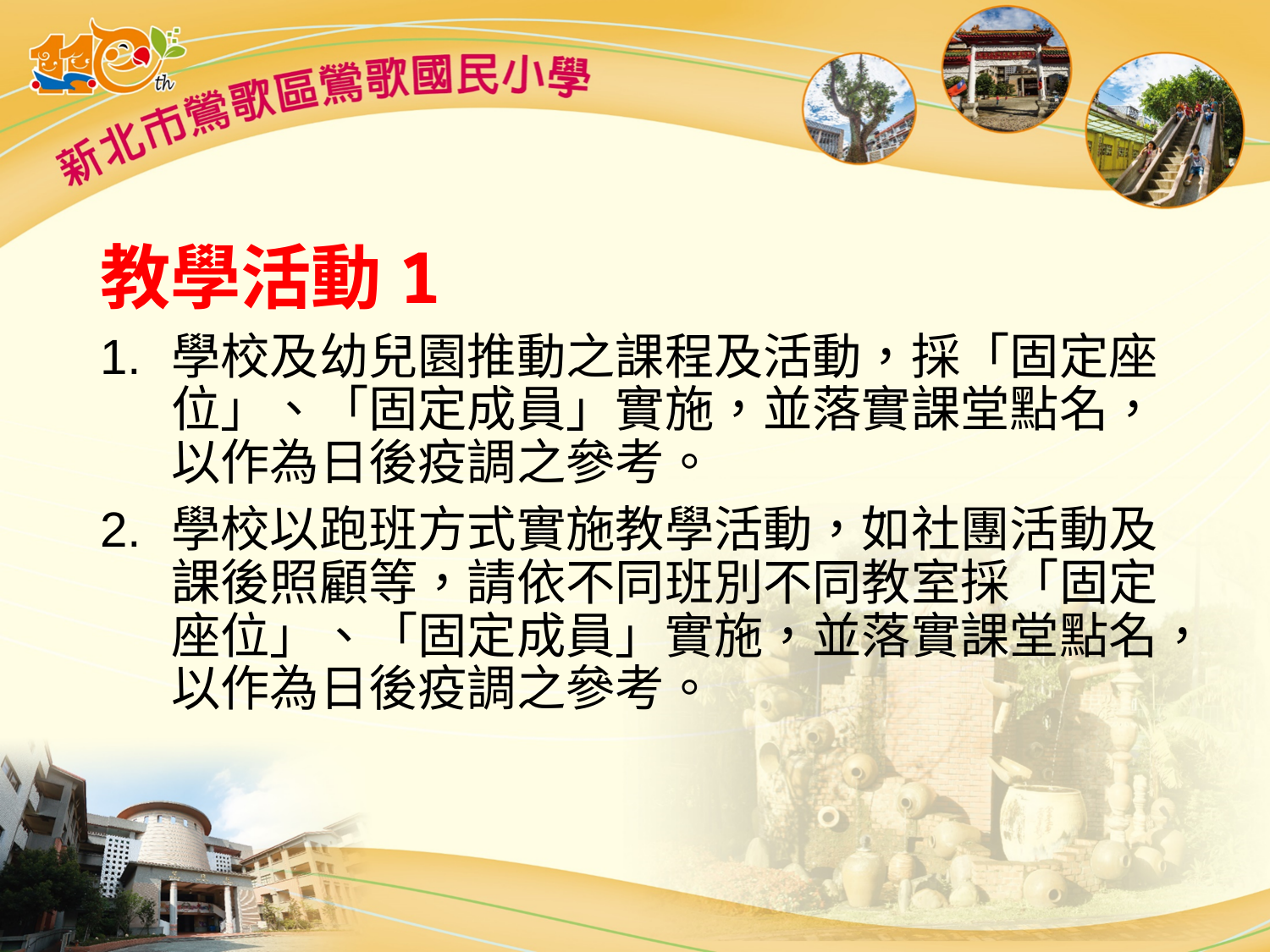

教學活動1
學校及幼兒園推動之課程及活動，採「固定座位」、「固定成員」實施，並落實課堂點名，以作為日後疫調之參考。
學校以跑班方式實施教學活動，如社團活動及課後照顧等，請依不同班別不同教室採「固定座位」、「固定成員」實施，並落實課堂點名，以作為日後疫調之參考。